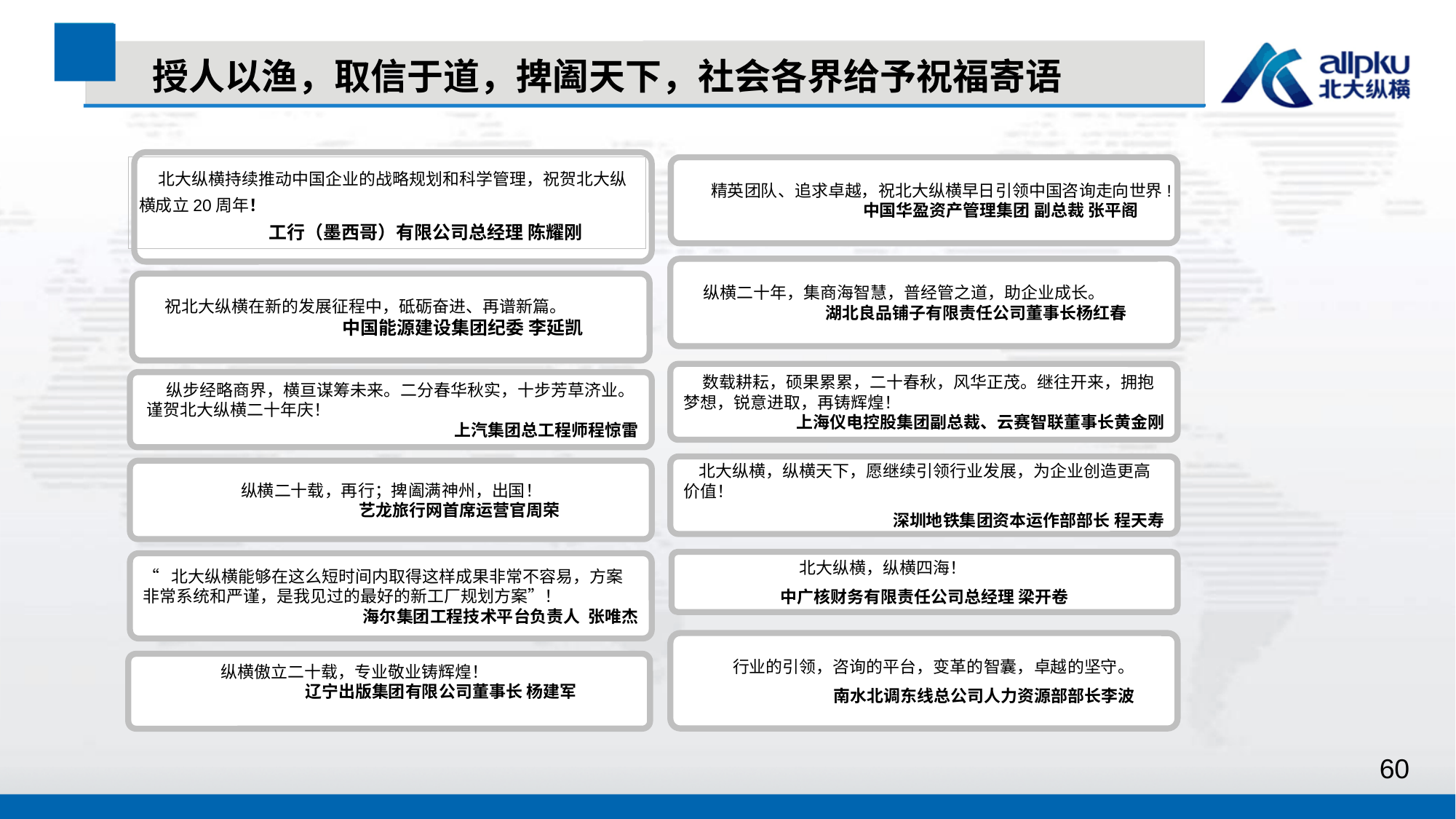

授人以渔，取信于道，捭阖天下，社会各界给予祝福寄语

    北大纵横持续推动中国企业的战略规划和科学管理，祝贺北大纵横成立20周年！
                              工行（墨西哥）有限公司总经理 陈耀刚
      精英团队、追求卓越，祝北大纵横早日引领中国咨询走向世界!
                                     中国华盈资产管理集团 副总裁 张平阁
    纵横二十年，集商海智慧，普经管之道，助企业成长。
                                    湖北良品铺子有限责任公司董事长杨红春
    祝北大纵横在新的发展征程中，砥砺奋进、再谱新篇。
                                              中国能源建设集团纪委 李延凯
    数载耕耘，硕果累累，二十春秋，风华正茂。继往开来，拥抱
梦想，锐意进取，再铸辉煌！
上海仪电控股集团副总裁、云赛智联董事长黄金刚
     纵步经略商界，横亘谋筹未来。二分春华秋实，十步芳草济业。
 谨贺北大纵横二十年庆！
                                                  上汽集团总工程师程惊雷
   北大纵横，纵横天下，愿继续引领行业发展，为企业创造更高价值！
深圳地铁集团资本运作部部长 程天寿
    纵横二十载，再行；捭阖满神州，出国！
                                   艺龙旅行网首席运营官周荣
    北大纵横，纵横四海！
中广核财务有限责任公司总经理 梁开卷
“  北大纵横能够在这么短时间内取得这样成果非常不容易，方案非常系统和严谨，是我见过的最好的新工厂规划方案”！
                        海尔集团工程技术平台负责人  张唯杰
    行业的引领，咨询的平台，变革的智囊，卓越的坚守。
南水北调东线总公司人力资源部部长李波
    纵横傲立二十载，专业敬业铸辉煌！
                          辽宁出版集团有限公司董事长 杨建军